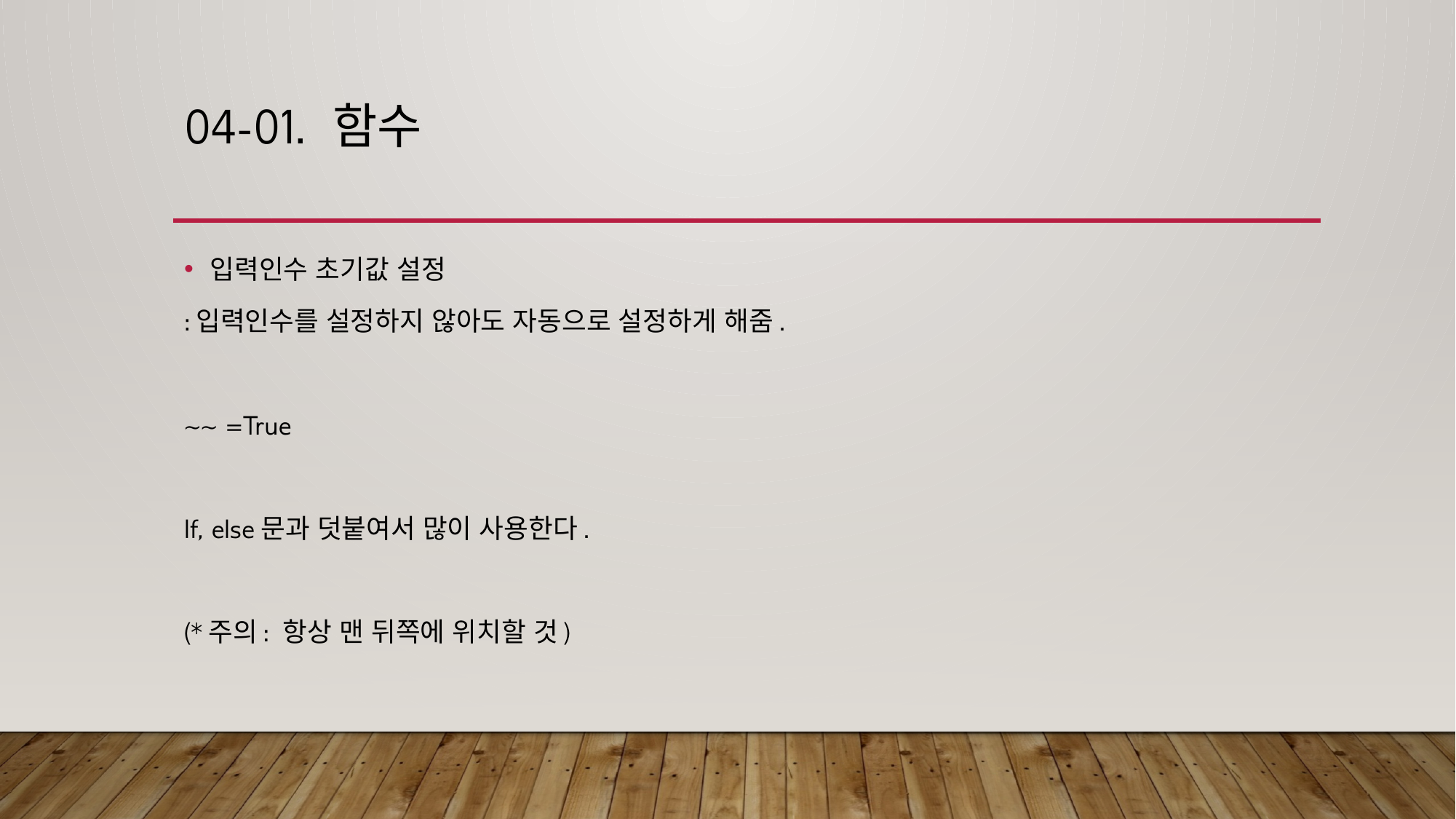

# 04-01. 함수
입력인수 초기값 설정
:입력인수를 설정하지 않아도 자동으로 설정하게 해줌.

~~ =True

If, else문과 덧붙여서 많이 사용한다.

(*주의: 항상 맨 뒤쪽에 위치할 것)